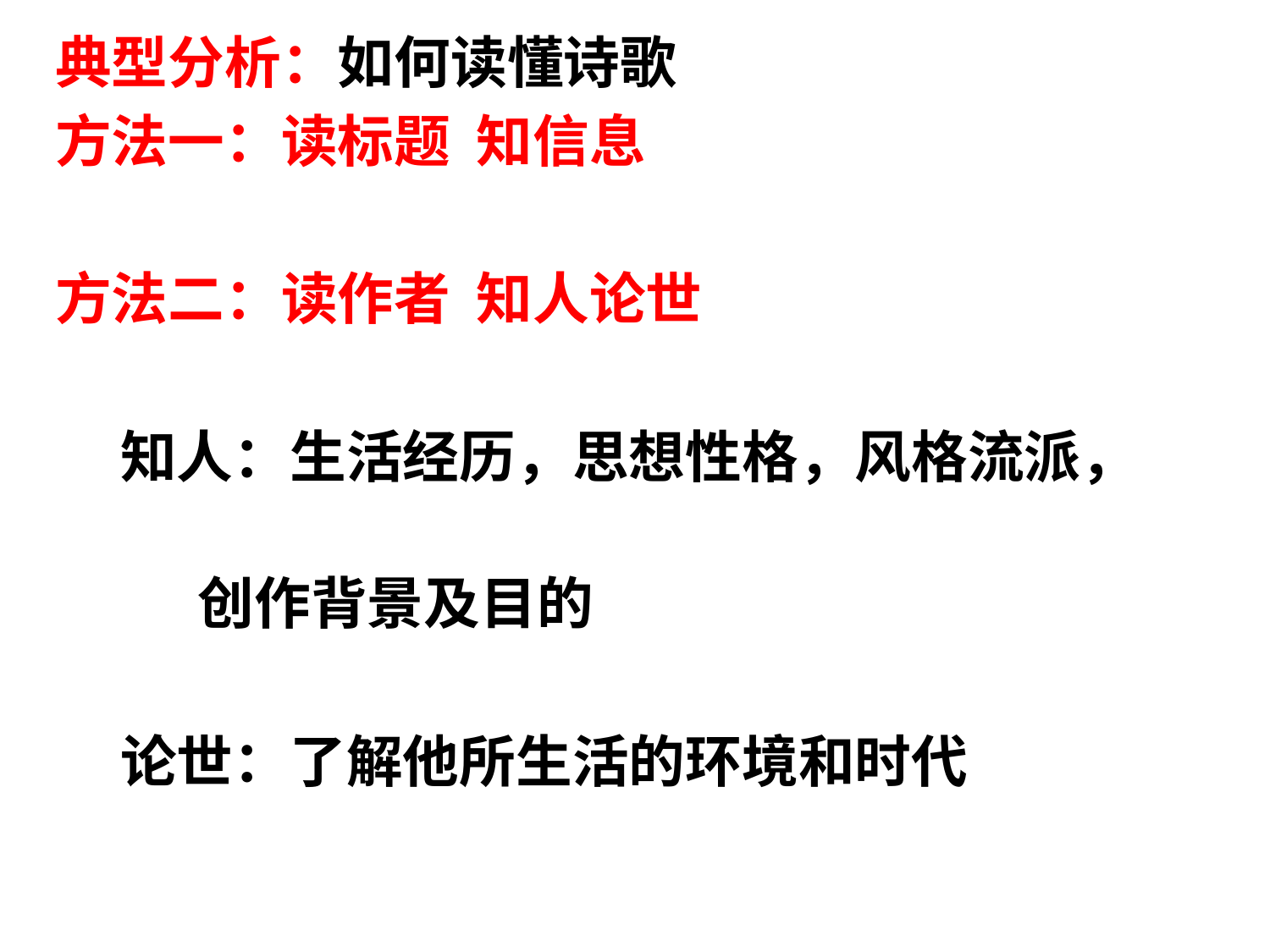

典型分析：如何读懂诗歌
方法一：读标题  知信息

方法二：读作者  知人论世

    知人：生活经历，思想性格，风格流派，
          创作背景及目的

    论世：了解他所生活的环境和时代